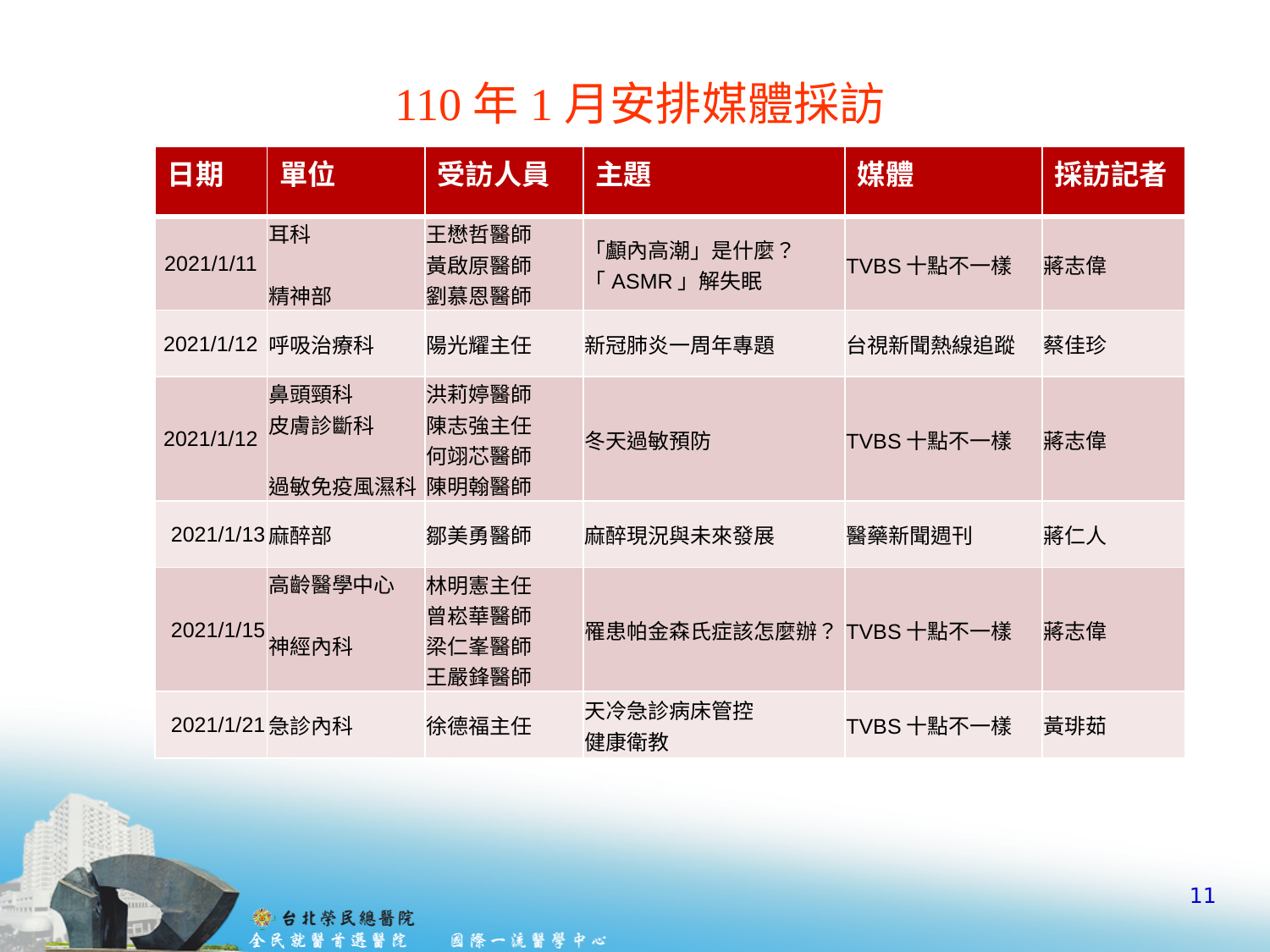

# 110年1月安排媒體採訪
| 日期 | 單位 | 受訪人員 | 主題 | 媒體 | 採訪記者 |
| --- | --- | --- | --- | --- | --- |
| 2021/1/11 | 耳科 精神部 | 王懋哲醫師 黃啟原醫師 劉慕恩醫師 | 「顱內高潮」是什麼？「ASMR」解失眠 | TVBS十點不一樣 | 蔣志偉 |
| 2021/1/12 | 呼吸治療科 | 陽光耀主任 | 新冠肺炎一周年專題 | 台視新聞熱線追蹤 | 蔡佳珍 |
| 2021/1/12 | 鼻頭頸科 皮膚診斷科 過敏免疫風濕科 | 洪莉婷醫師 陳志強主任 何翊芯醫師 陳明翰醫師 | 冬天過敏預防 | TVBS十點不一樣 | 蔣志偉 |
| 2021/1/13 | 麻醉部 | 鄒美勇醫師 | 麻醉現況與未來發展 | 醫藥新聞週刊 | 蔣仁人 |
| 2021/1/15 | 高齡醫學中心 神經內科 | 林明憲主任 曾崧華醫師 梁仁峯醫師 王嚴鋒醫師 | 罹患帕金森氏症該怎麼辦？ | TVBS十點不一樣 | 蔣志偉 |
| 2021/1/21 | 急診內科 | 徐德福主任 | 天冷急診病床管控 健康衛教 | TVBS十點不一樣 | 黃琲茹 |
11